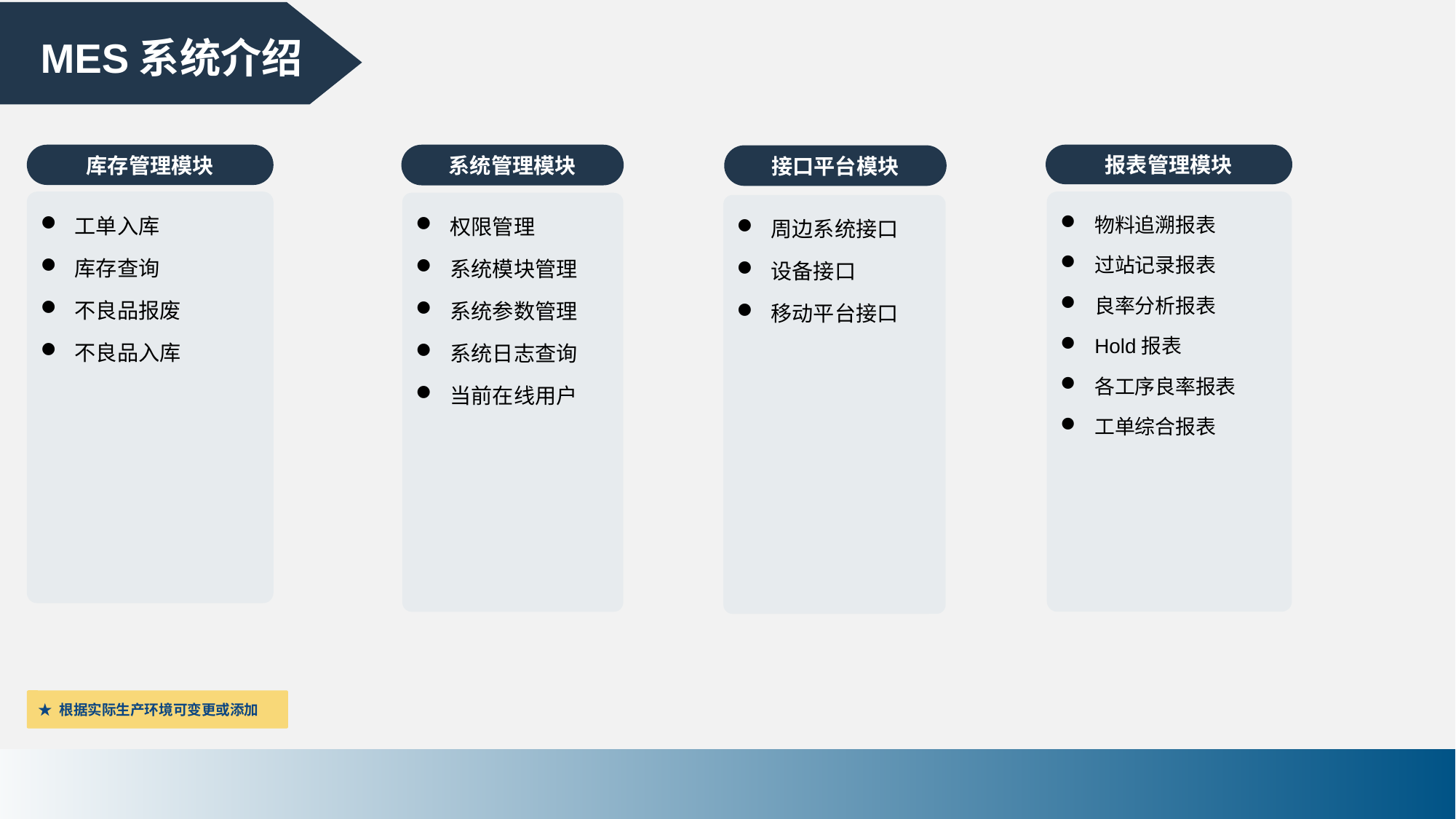

MES系统介绍
系统管理模块
接口平台模块
权限管理
系统模块管理
系统参数管理
系统日志查询
当前在线用户

周边系统接口
设备接口
移动平台接口
★ 根据实际生产环境可变更或添加
库存管理模块
报表管理模块
物料追溯报表
过站记录报表
良率分析报表
Hold报表
各工序良率报表
工单综合报表

工单入库
库存查询
不良品报废
不良品入库